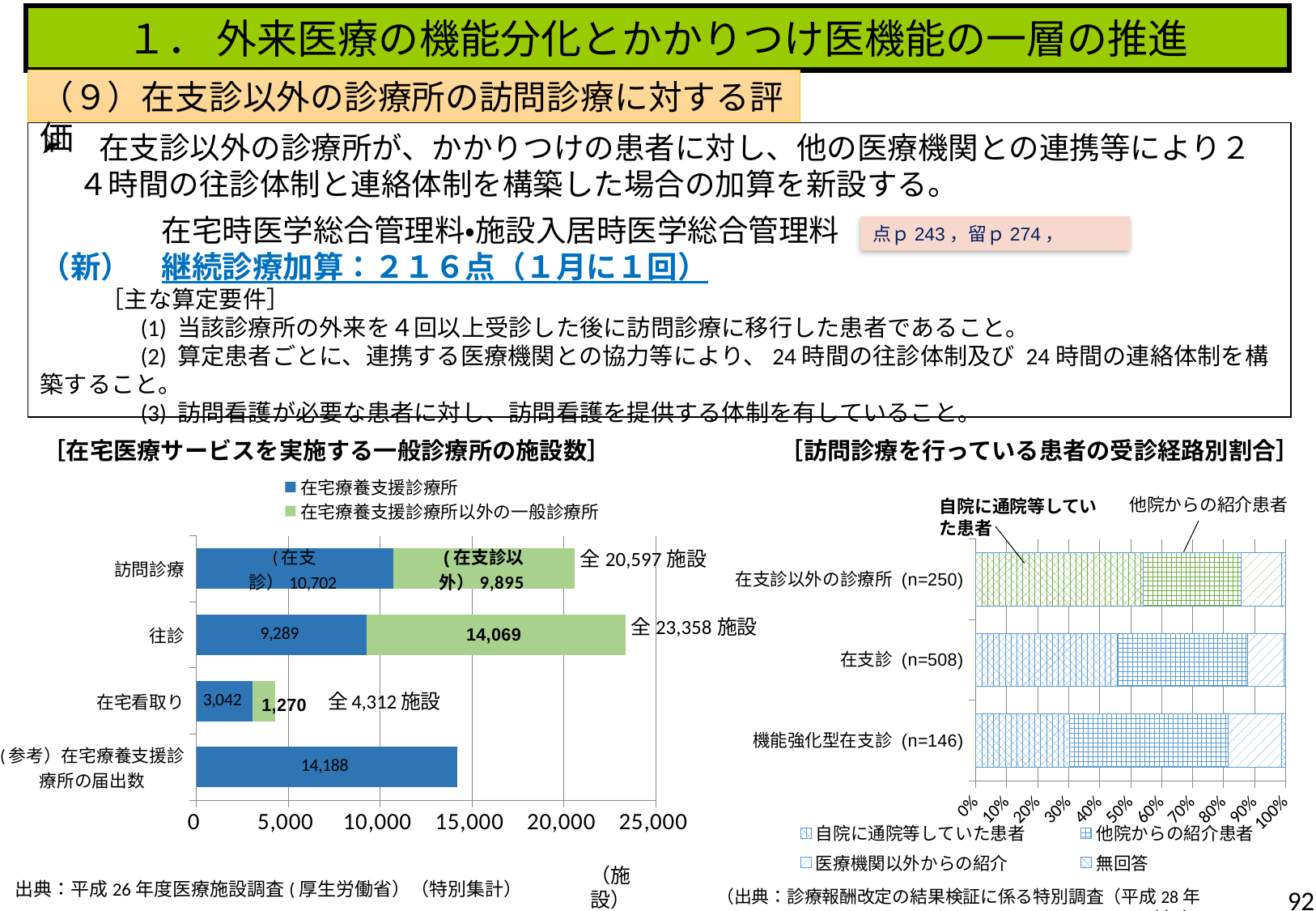

１． 外来医療の機能分化とかかりつけ医機能の一層の推進
（９）在支診以外の診療所の訪問診療に対する評価
  在支診以外の診療所が、かかりつけの患者に対し、他の医療機関との連携等により２４時間の往診体制と連絡体制を構築した場合の加算を新設する。
	在宅時医学総合管理料・施設入居時医学総合管理料
（新）	継続診療加算：２１６点（１月に１回）
　　　［主な算定要件］
　　　　(1) 当該診療所の外来を４回以上受診した後に訪問診療に移行した患者であること。
　　　　(2) 算定患者ごとに、連携する医療機関との協力等により、24時間の往診体制及び 24時間の連絡体制を構築すること。
　　　　(3) 訪問看護が必要な患者に対し、訪問看護を提供する体制を有していること。
点ｐ243，留ｐ274，
［在宅医療サービスを実施する一般診療所の施設数］
［訪問診療を行っている患者の受診経路別割合］

### Chart

| Category | 在宅療養支援診療所 | 在宅療養支援診療所以外の一般診療所 |
|---|---|---|
| (参考）在宅療養支援診療所の届出数 | 14188.0 | None |
| 在宅看取り | 3042.0 | 1270.0 |
| 往診 | 9289.0 | 14069.0 |
| 訪問診療 | 10702.0 | 9895.0 |
他院からの紹介患者
自院に通院等していた患者

### Chart

| Category | 自院に通院等していた患者 | 他院からの紹介患者 | 医療機関以外からの紹介 | 無回答 |
|---|---|---|---|---|
| 機能強化型在支診 (n=146) | 44.0 | 75.0 | 25.0 | 2.0 |
| 在支診 (n=508) | 234.0 | 212.0 | 59.0 | 3.0 |
| 在支診以外の診療所 (n=250) | 135.0 | 79.0 | 33.0 | 3.0 |
全20,597施設
全23,358施設
（施設）

出典：平成26年度医療施設調査(厚生労働省）（特別集計）
92
（出典：診療報酬改定の結果検証に係る特別調査（平成28年度））